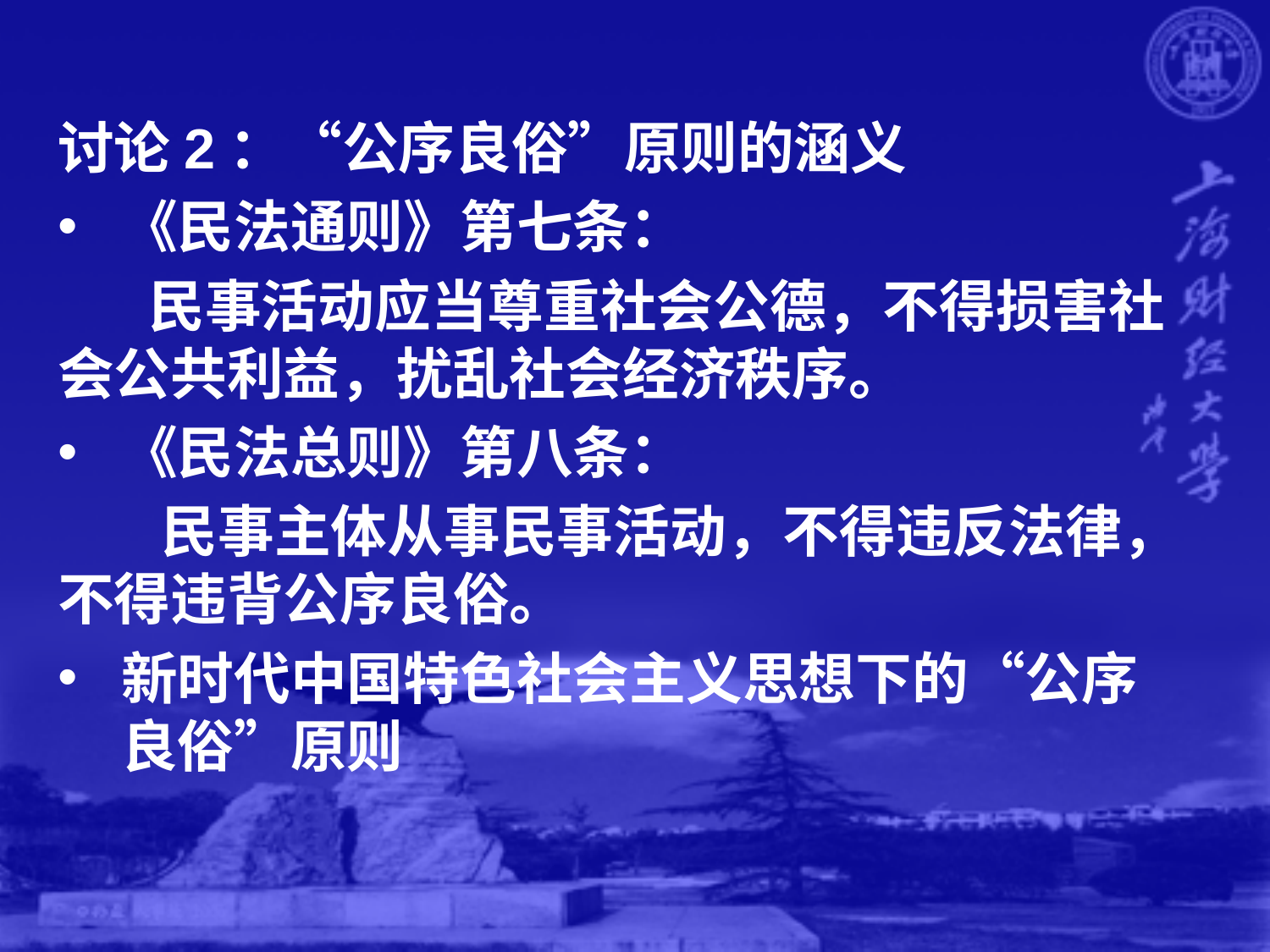

讨论2：“公序良俗”原则的涵义
《民法通则》第七条：
      民事活动应当尊重社会公德，不得损害社会公共利益，扰乱社会经济秩序。
《民法总则》第八条：
       民事主体从事民事活动，不得违反法律，不得违背公序良俗。
新时代中国特色社会主义思想下的“公序良俗”原则